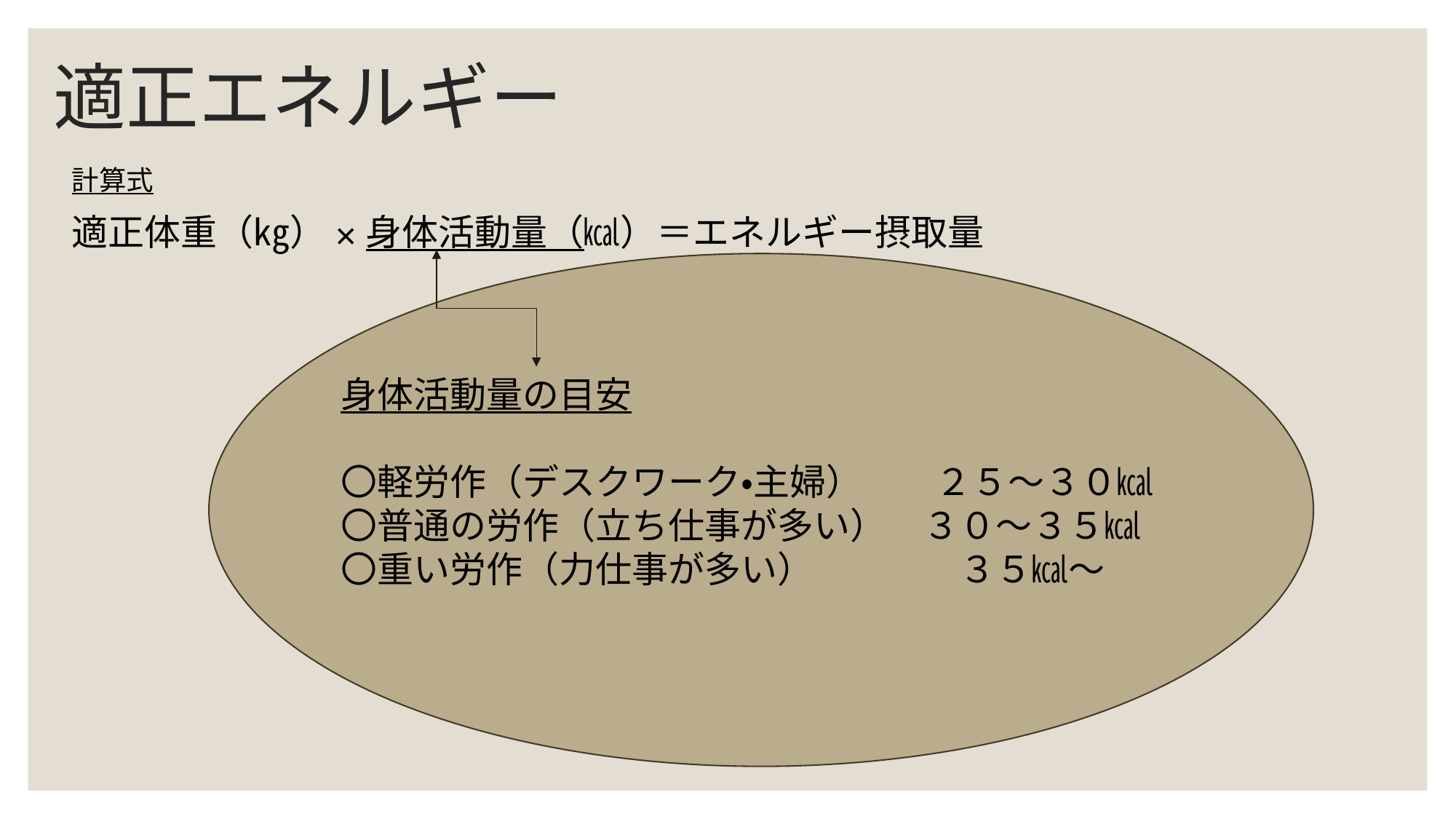

# 適正エネルギー
計算式
適正体重（㎏）×身体活動量（㎉）＝エネルギー摂取量

身体活動量の目安

〇軽労作（デスクワーク・主婦）　　２５～３０㎉
〇普通の労作（立ち仕事が多い）　３０～３５㎉
〇重い労作（力仕事が多い）　　　　３５㎉～